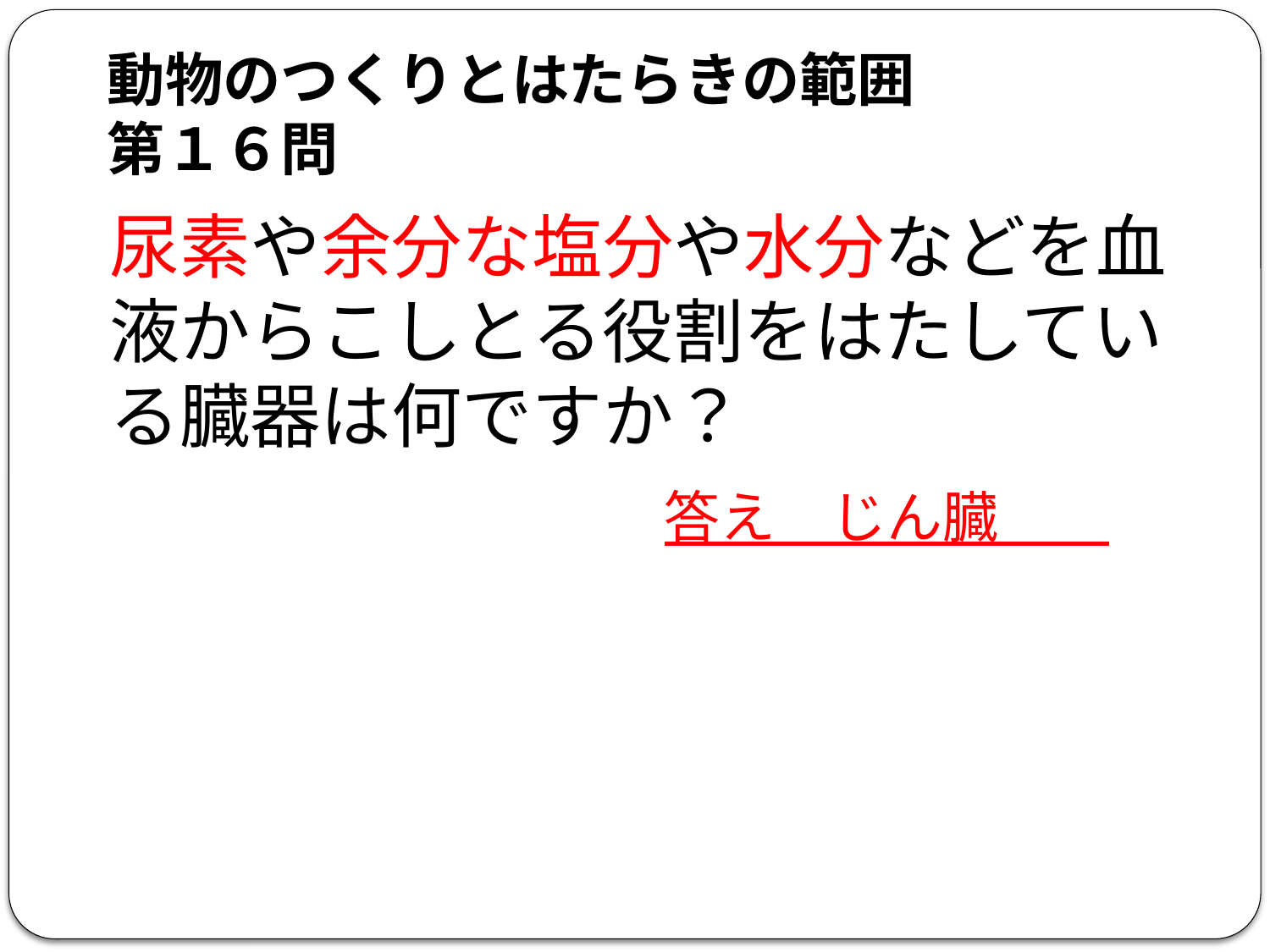

# 動物のつくりとはたらきの範囲 第１６問
尿素や余分な塩分や水分などを血液からこしとる役割をはたしている臓器は何ですか？
答え　じん臓